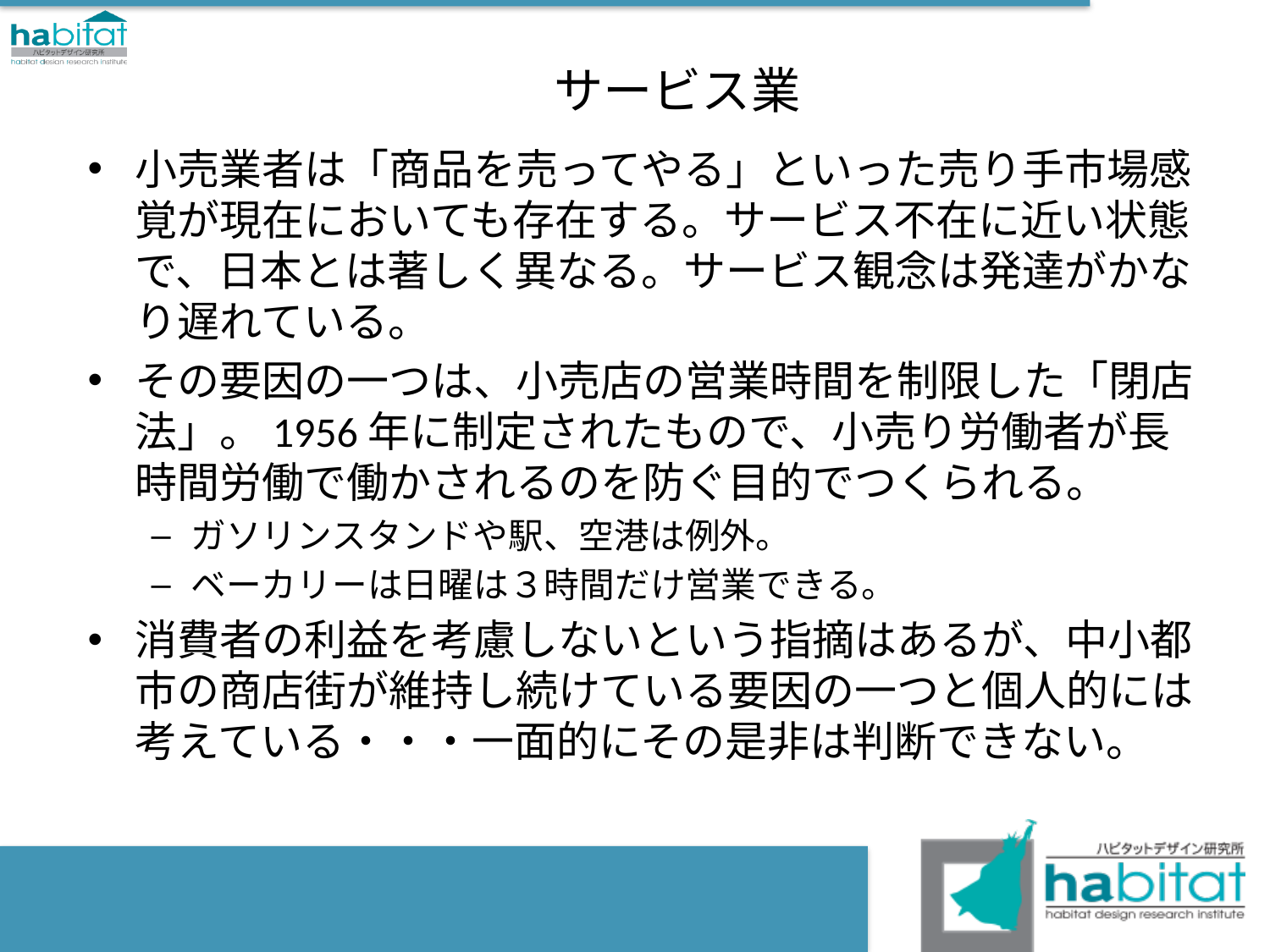

# サービス業
小売業者は「商品を売ってやる」といった売り手市場感覚が現在においても存在する。サービス不在に近い状態で、日本とは著しく異なる。サービス観念は発達がかなり遅れている。
その要因の一つは、小売店の営業時間を制限した「閉店法」。1956年に制定されたもので、小売り労働者が長時間労働で働かされるのを防ぐ目的でつくられる。
ガソリンスタンドや駅、空港は例外。
ベーカリーは日曜は３時間だけ営業できる。
消費者の利益を考慮しないという指摘はあるが、中小都市の商店街が維持し続けている要因の一つと個人的には考えている・・・一面的にその是非は判断できない。